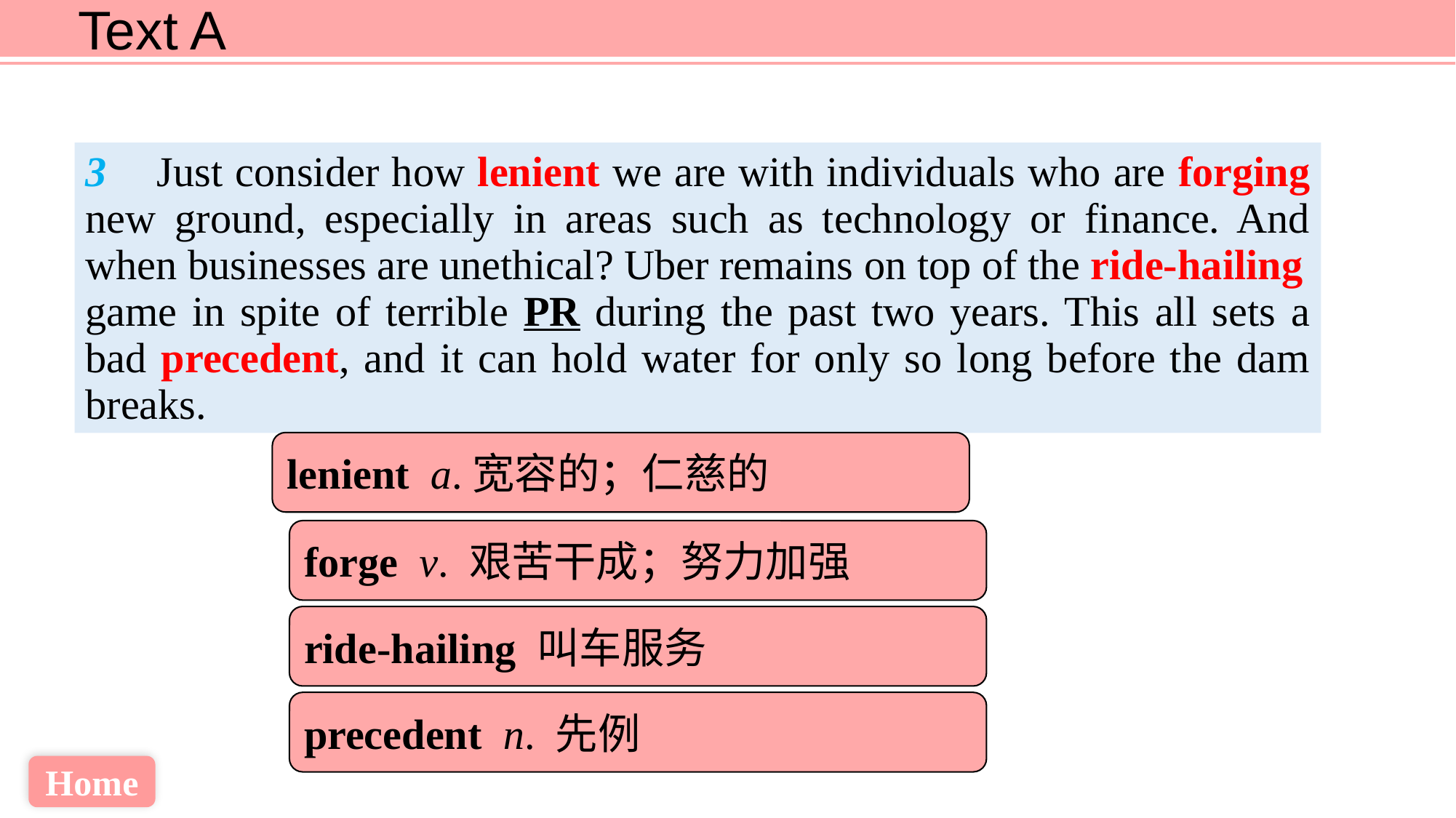

3    Just consider how lenient we are with individuals who are forging new ground, especially in areas such as technology or finance. And when businesses are unethical? Uber remains on top of the ride-hailing
game in spite of terrible PR during the past two years. This all sets a bad precedent, and it can hold water for only so long before the dam breaks.

lenient  a.宽容的；仁慈的
forge  v. 艰苦干成；努力加强
ride-hailing 叫车服务
precedent  n. 先例